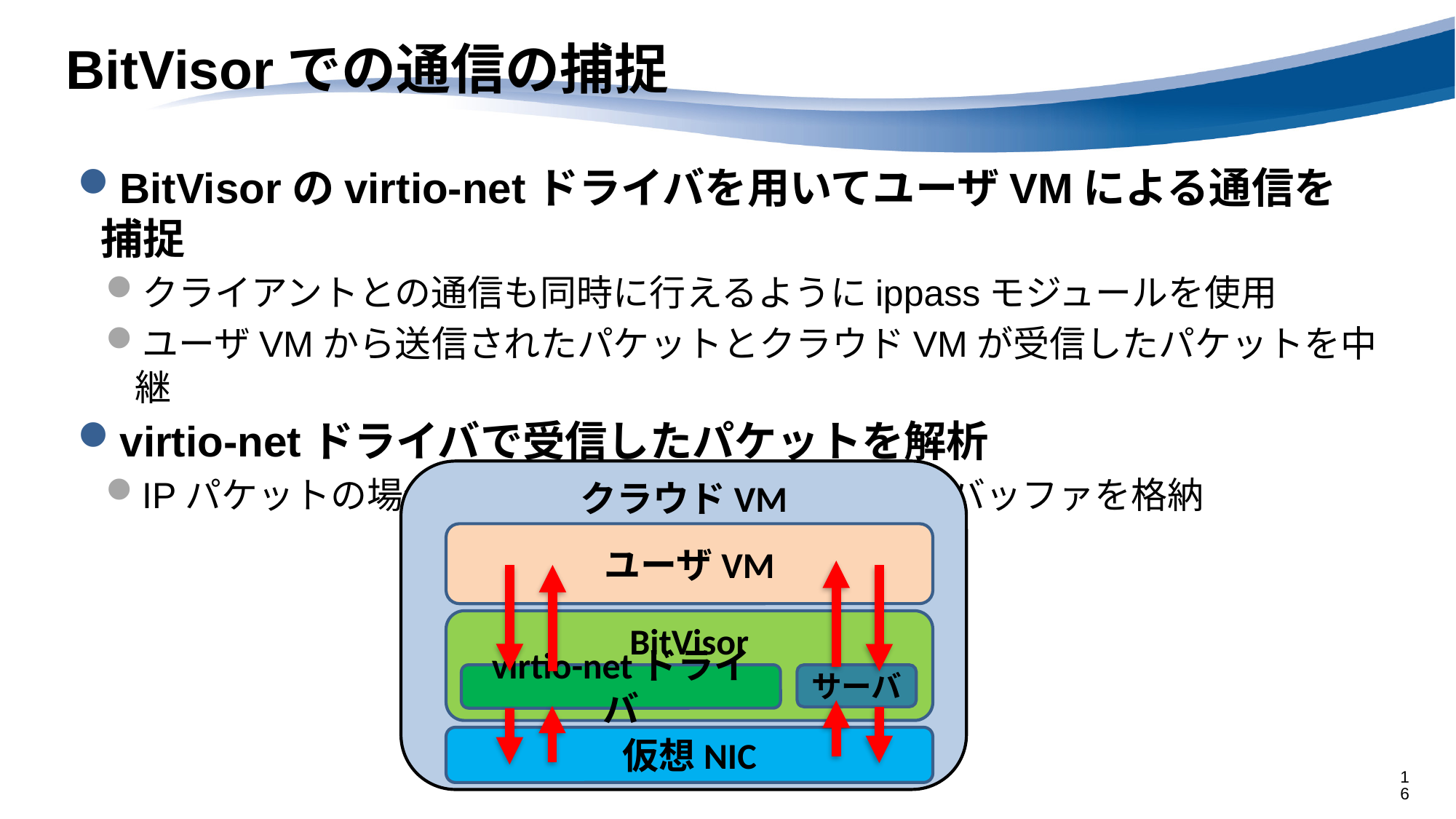

# BitVisorでの通信の捕捉
BitVisorのvirtio-netドライバを用いてユーザVMによる通信を捕捉
クライアントとの通信も同時に行えるようにippassモジュールを使用
ユーザVMから送信されたパケットとクラウドVMが受信したパケットを中継
virtio-netドライバで受信したパケットを解析
IPパケットの場合には送信元と宛先のアドレスをバッファを格納
クラウドVM

ユーザVM
BitVisor

virtio-netドライバ
サーバ
仮想NIC
16